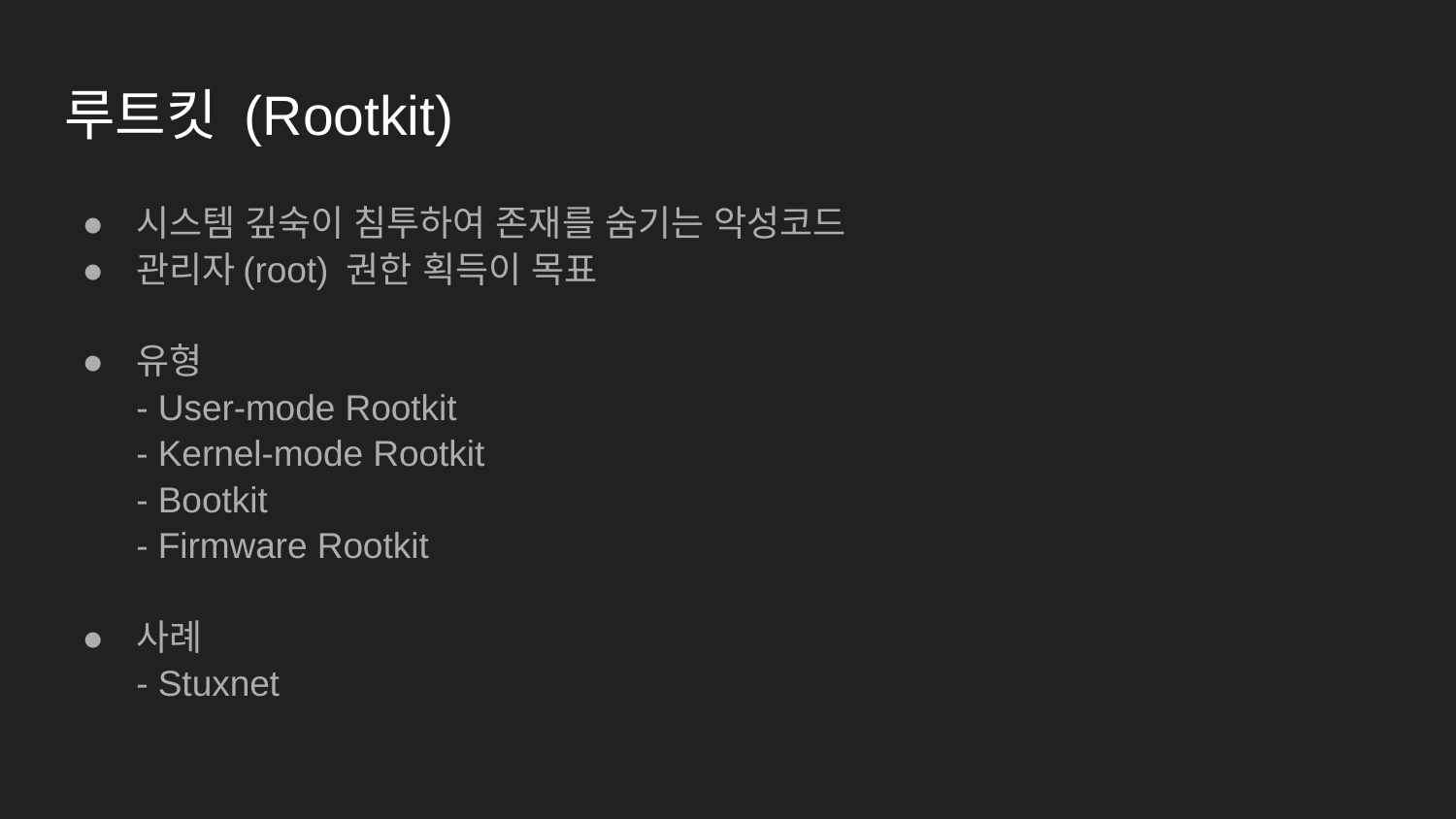

# 루트킷 (Rootkit)
시스템 깊숙이 침투하여 존재를 숨기는 악성코드
관리자(root) 권한 획득이 목표
유형
- User-mode Rootkit
- Kernel-mode Rootkit
- Bootkit
- Firmware Rootkit
사례
- Stuxnet